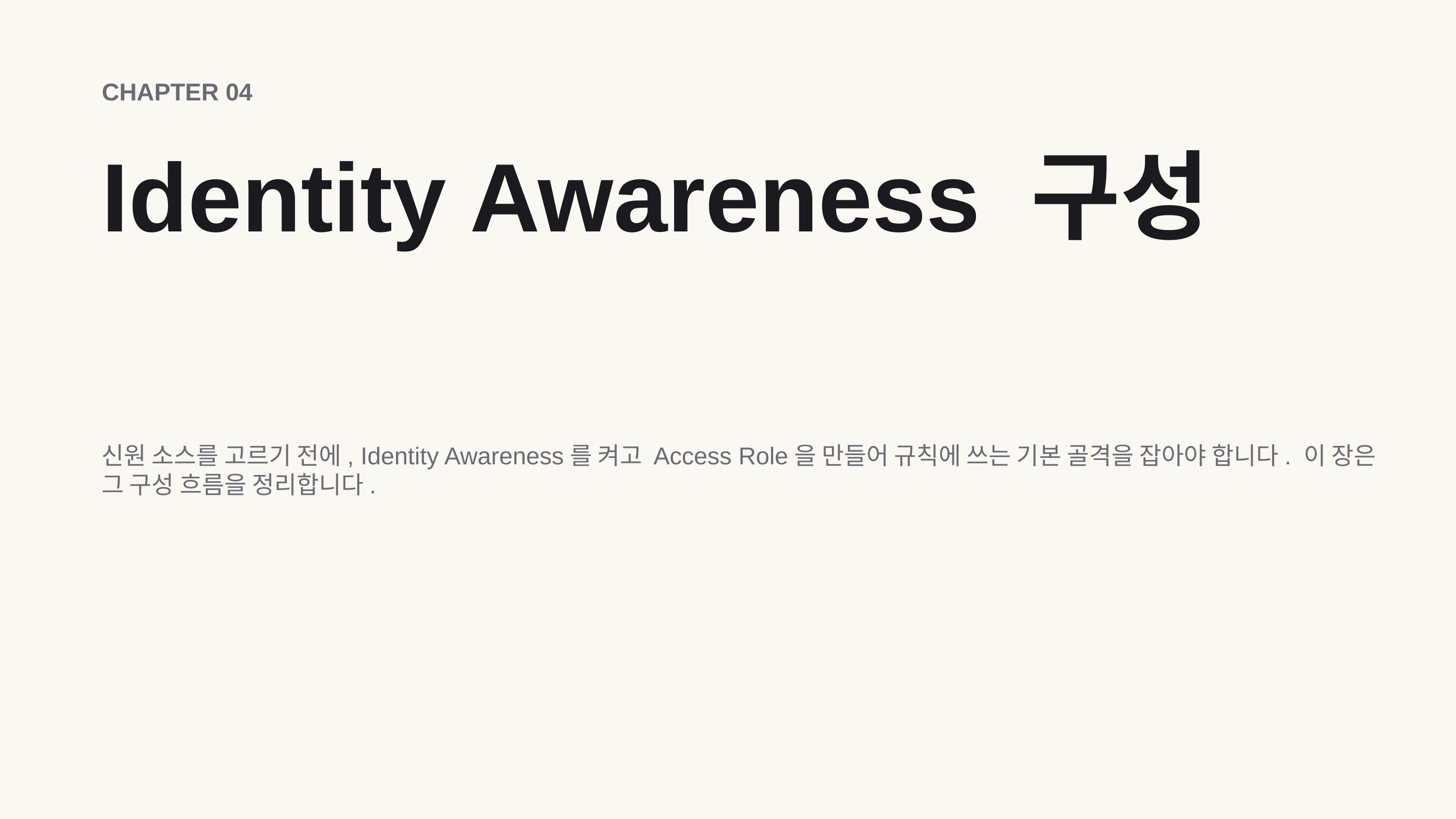

CHAPTER 04
Identity Awareness 구성
신원 소스를 고르기 전에, Identity Awareness를 켜고 Access Role을 만들어 규칙에 쓰는 기본 골격을 잡아야 합니다. 이 장은 그 구성 흐름을 정리합니다.